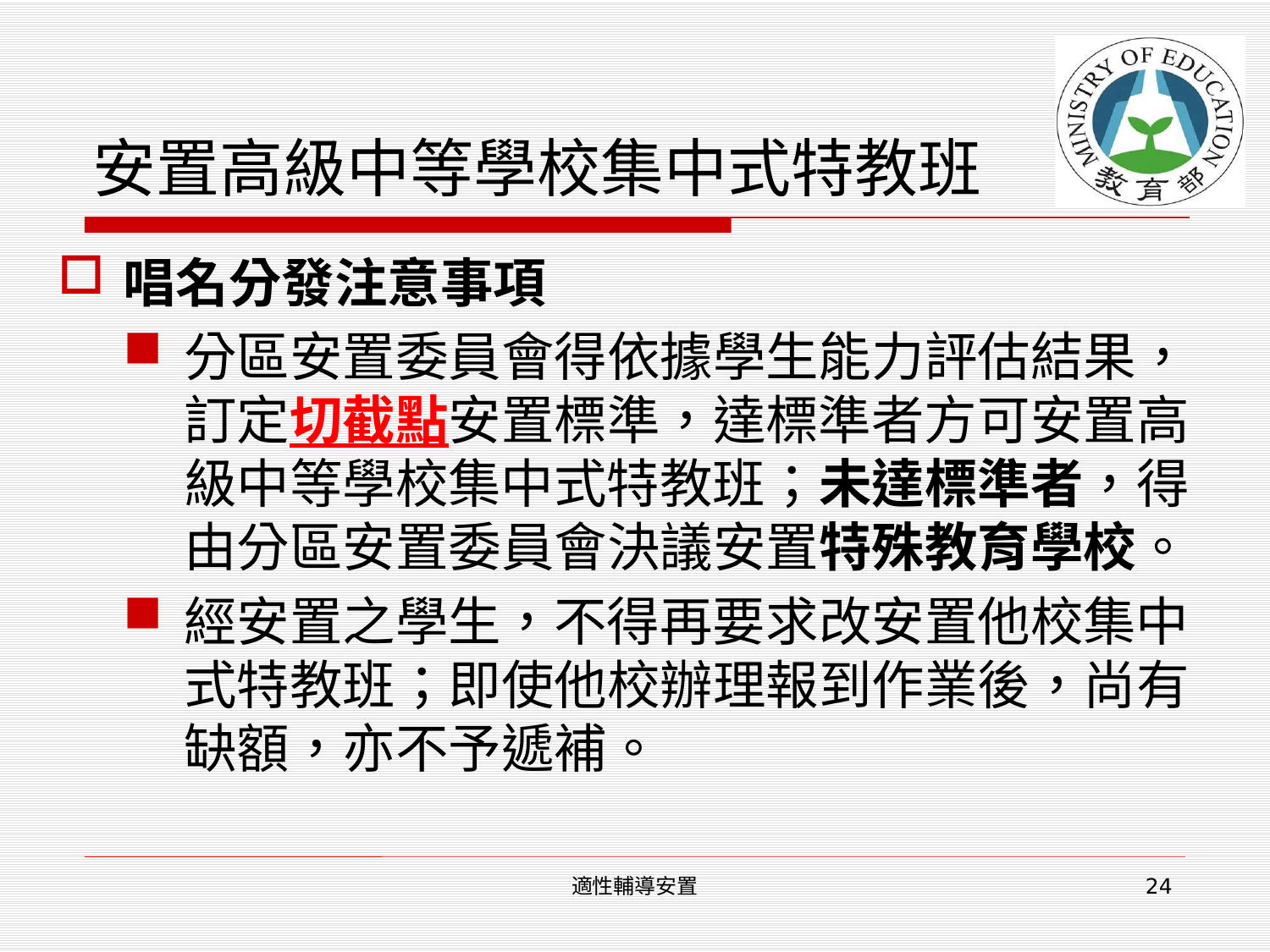

# 安置高級中等學校集中式特教班
唱名分發注意事項
分區安置委員會得依據學生能力評估結果，訂定切截點安置標準，達標準者方可安置高級中等學校集中式特教班；未達標準者，得由分區安置委員會決議安置特殊教育學校。
經安置之學生，不得再要求改安置他校集中式特教班；即使他校辦理報到作業後，尚有缺額，亦不予遞補。
適性輔導安置
24